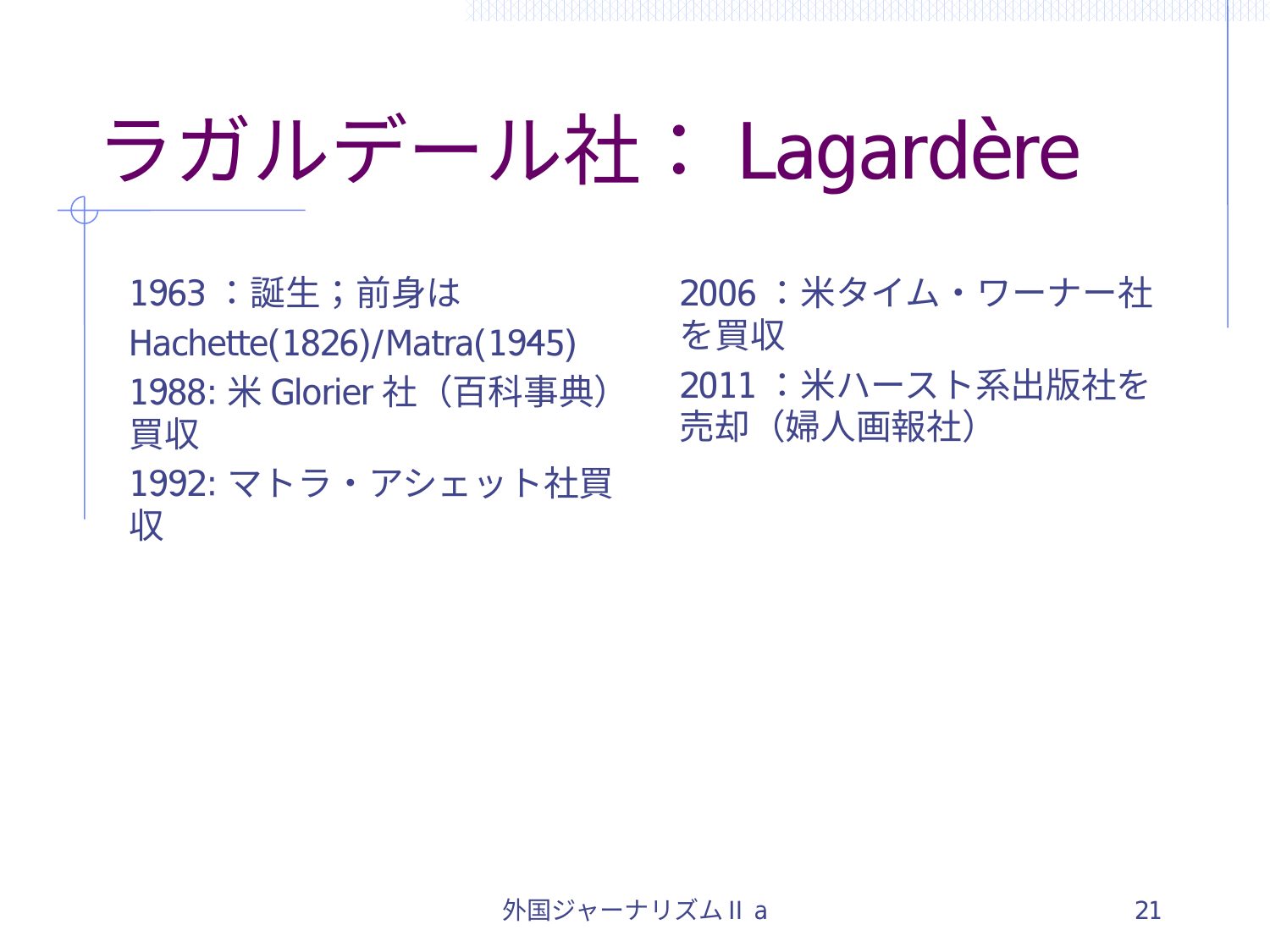

# ラガルデール社：Lagardère
1963：誕生；前身は
Hachette(1826)/Matra(1945)
1988:米Glorier社（百科事典）買収
1992:マトラ・アシェット社買収
2006：米タイム・ワーナー社を買収
2011：米ハースト系出版社を売却（婦人画報社）

外国ジャーナリズムⅡa
21